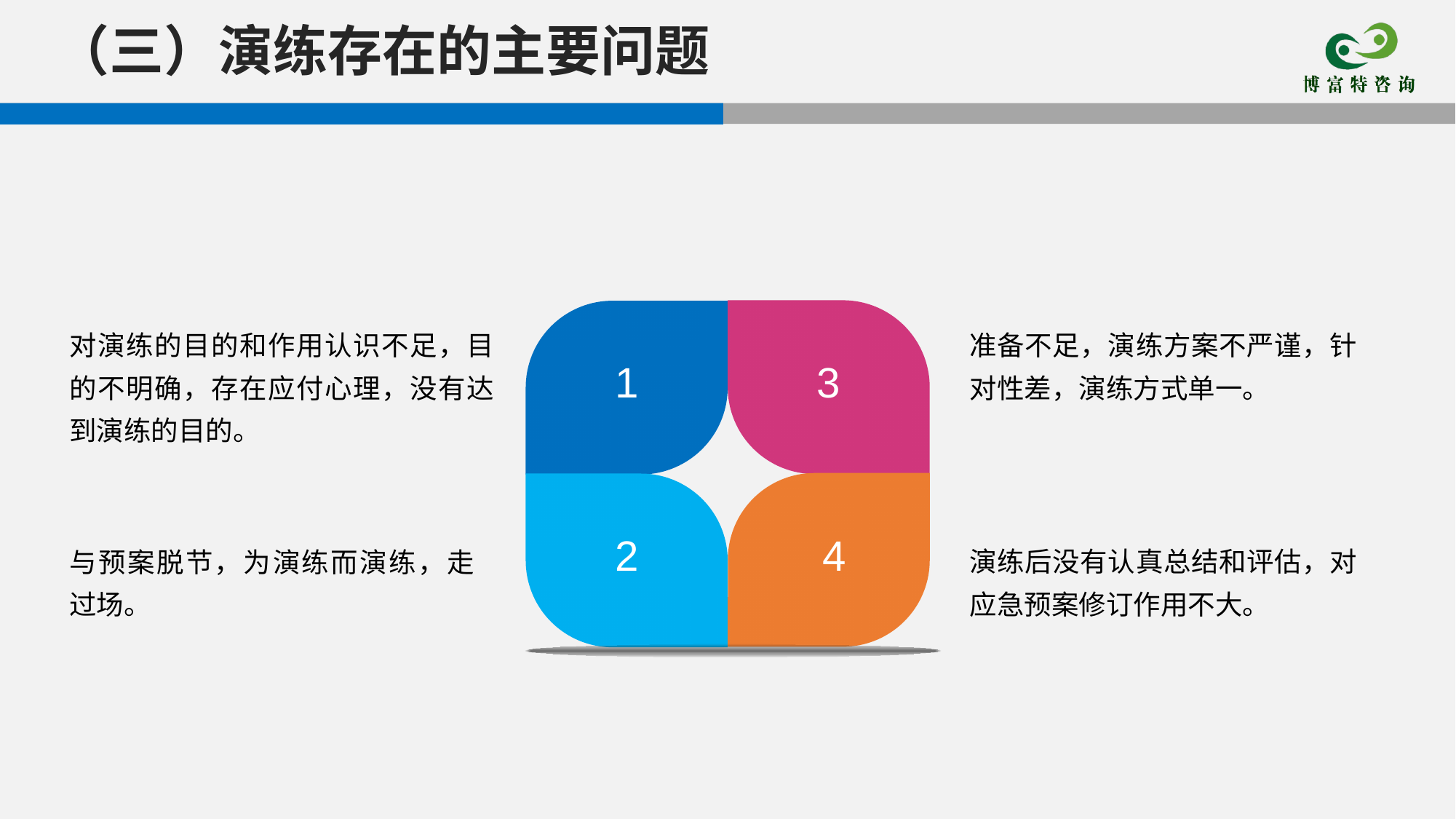

（三）演练存在的主要问题

对演练的目的和作用认识不足，目的不明确，存在应付心理，没有达到演练的目的。
准备不足，演练方案不严谨，针对性差，演练方式单一。
1
3

4
2
演练后没有认真总结和评估，对应急预案修订作用不大。
与预案脱节，为演练而演练，走过场。